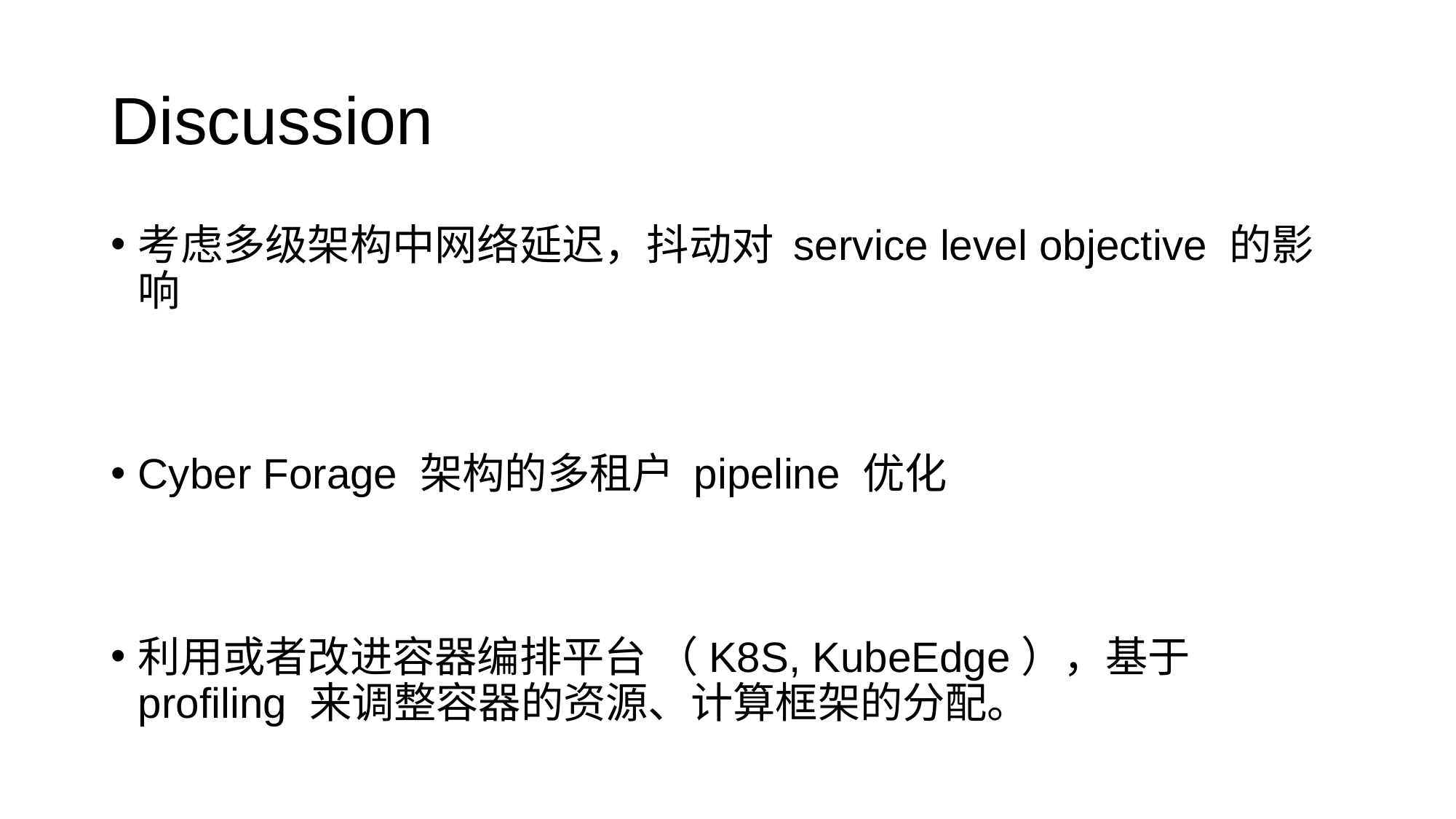

# Discussion
考虑多级架构中网络延迟，抖动对 service level objective 的影响

Cyber Forage 架构的多租户 pipeline 优化

利用或者改进容器编排平台 （K8S, KubeEdge），基于 profiling 来调整容器的资源、计算框架的分配。